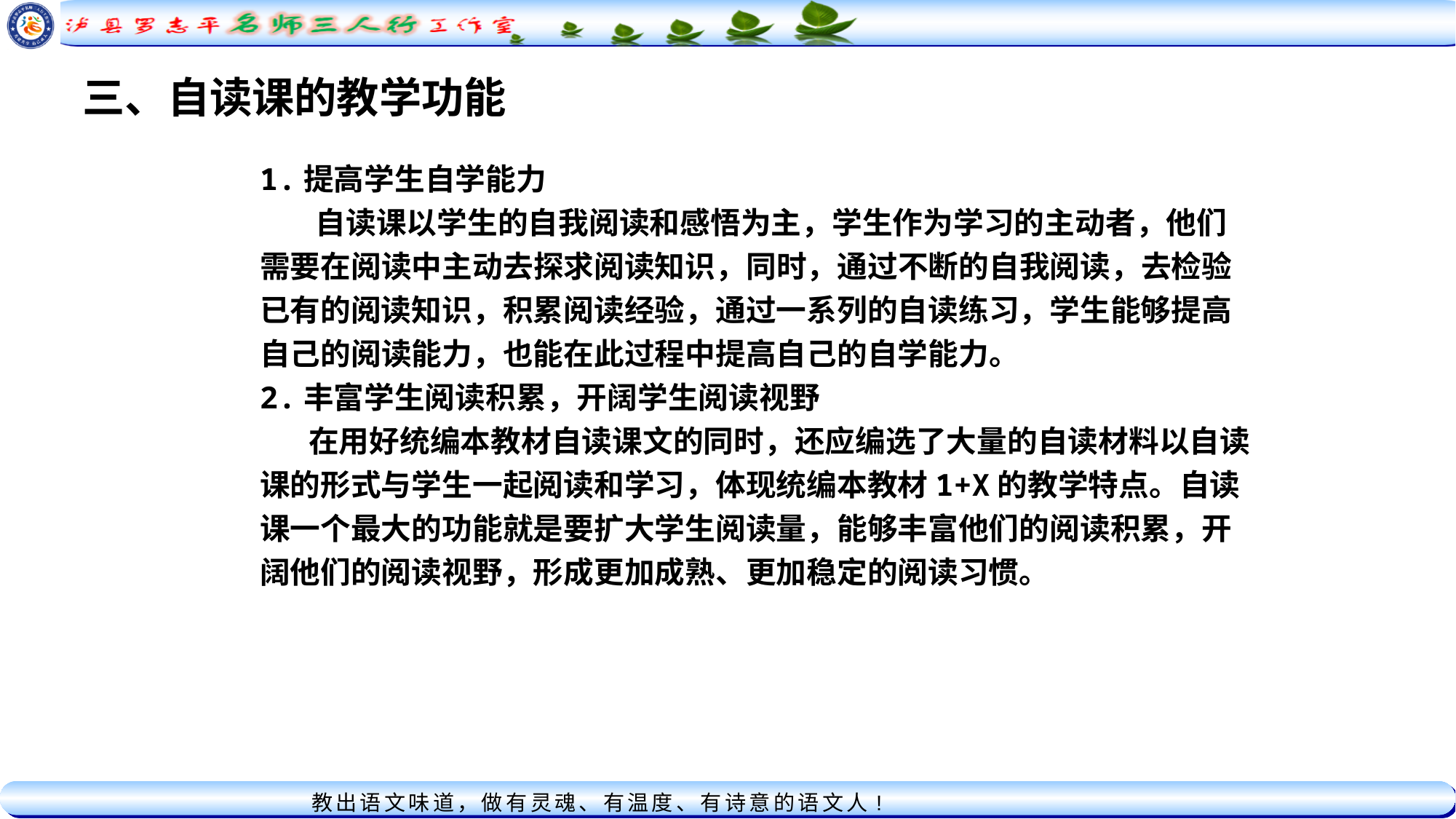

三、自读课的教学功能

1.提高学生自学能力
       自读课以学生的自我阅读和感悟为主，学生作为学习的主动者，他们需要在阅读中主动去探求阅读知识，同时，通过不断的自我阅读，去检验已有的阅读知识，积累阅读经验，通过一系列的自读练习，学生能够提高自己的阅读能力，也能在此过程中提高自己的自学能力。
2.丰富学生阅读积累，开阔学生阅读视野
      在用好统编本教材自读课文的同时，还应编选了大量的自读材料以自读课的形式与学生一起阅读和学习，体现统编本教材1+X的教学特点。自读课一个最大的功能就是要扩大学生阅读量，能够丰富他们的阅读积累，开阔他们的阅读视野，形成更加成熟、更加稳定的阅读习惯。